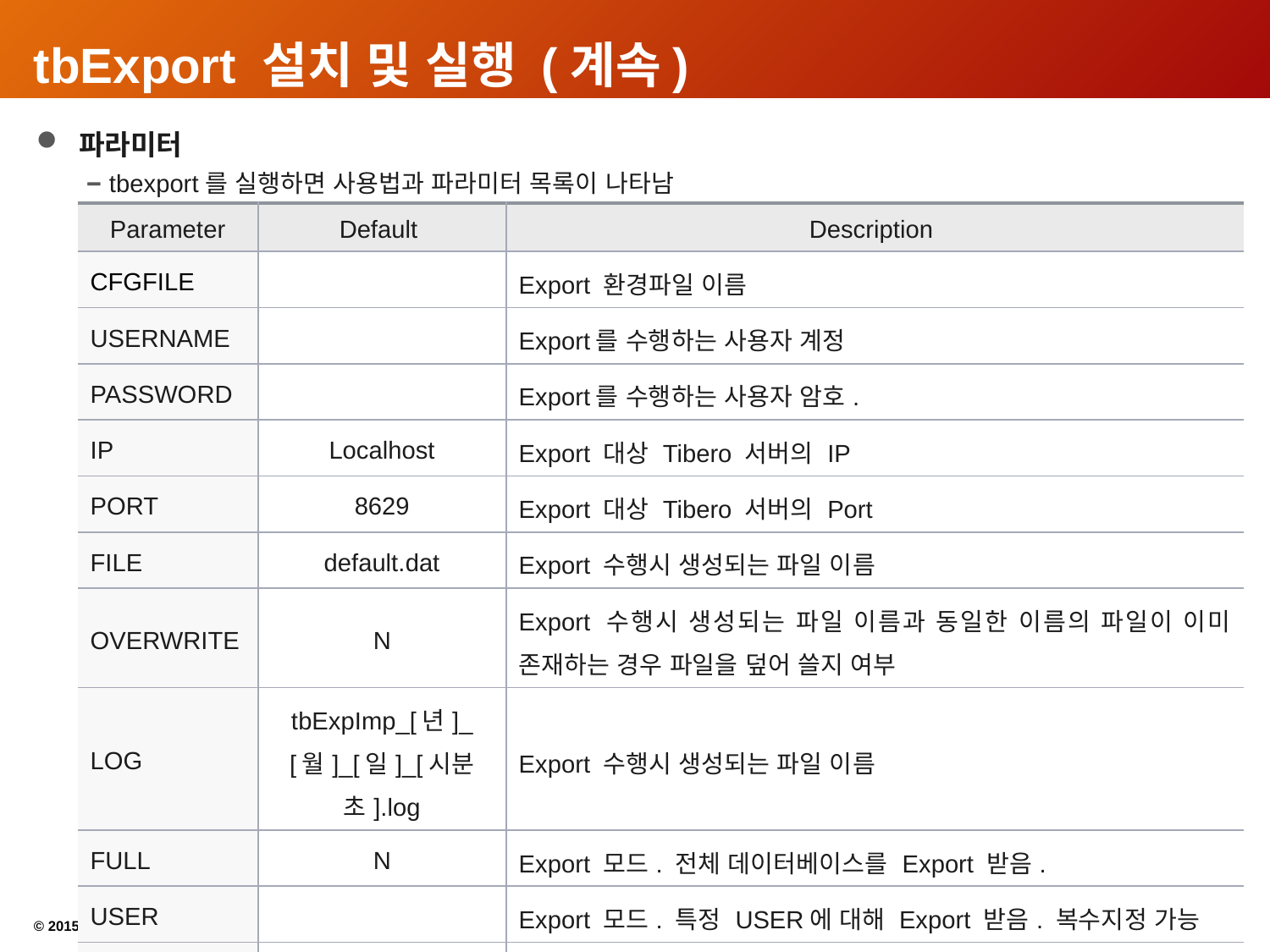

# tbExport 설치 및 실행 (계속)
 파라미터
 tbexport를 실행하면 사용법과 파라미터 목록이 나타남
| Parameter | Default | Description |
| --- | --- | --- |
| CFGFILE |  | Export 환경파일 이름 |
| USERNAME |  | Export를 수행하는 사용자 계정 |
| PASSWORD |  | Export를 수행하는 사용자 암호. |
| IP | Localhost | Export 대상 Tibero 서버의 IP |
| PORT | 8629 | Export 대상 Tibero 서버의 Port |
| FILE | default.dat | Export 수행시 생성되는 파일 이름 |
| OVERWRITE | N | Export 수행시 생성되는 파일 이름과 동일한 이름의 파일이 이미 존재하는 경우 파일을 덮어 쓸지 여부 |
| LOG | tbExpImp\_[년]\_[월]\_[일]\_[시분초].log | Export 수행시 생성되는 파일 이름 |
| FULL | N | Export 모드. 전체 데이터베이스를 Export 받음. |
| USER |  | Export 모드. 특정 USER에 대해 Export 받음. 복수지정 가능 |
| TABLE |  | Export 모드. 특정 테이블에 대해 Export 받음. 복수지정 가능 |